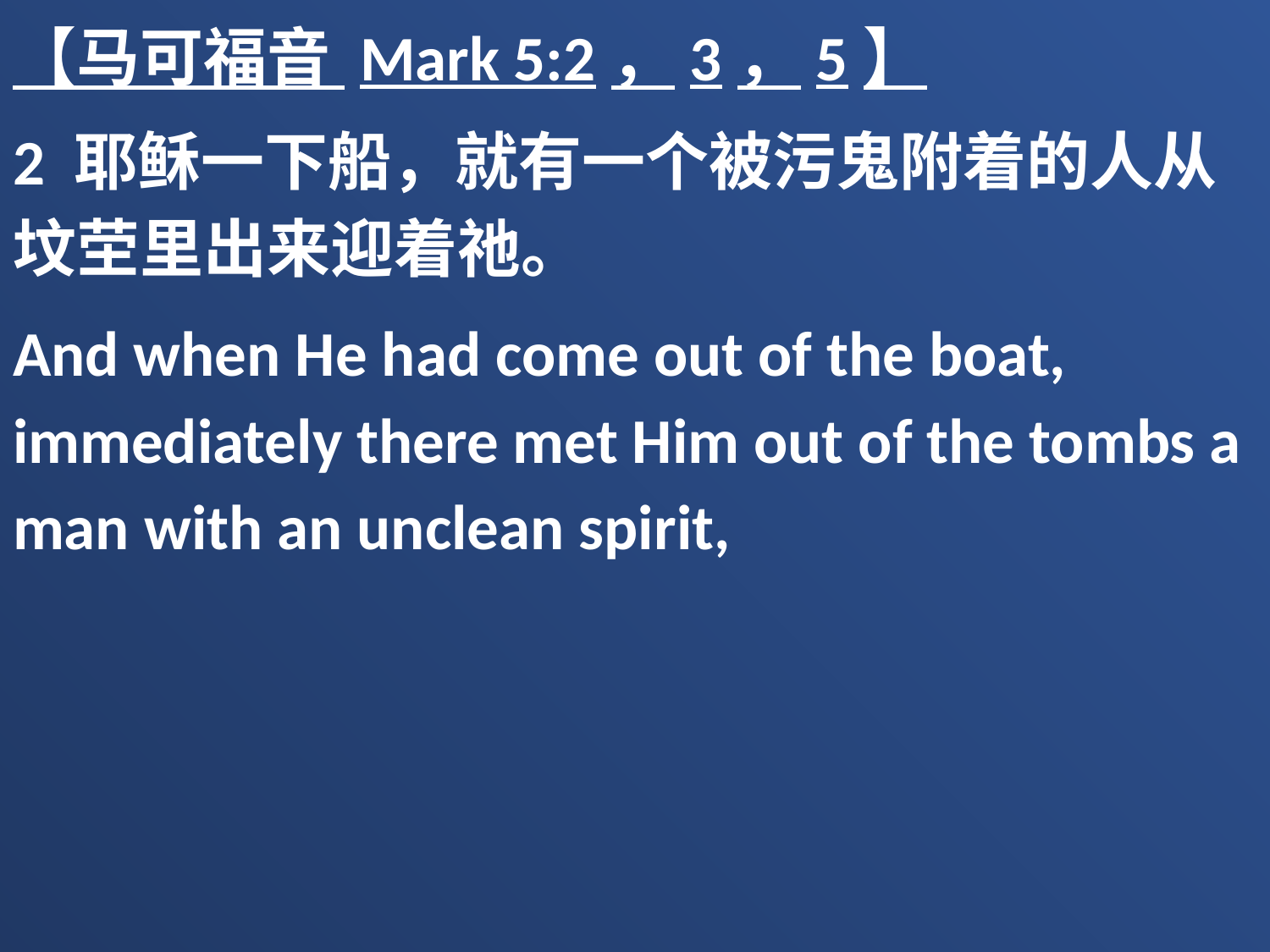

【马可福音 Mark 5:2，3，5】
2 耶稣一下船，就有一个被污鬼附着的人从坟茔里出来迎着祂。
And when He had come out of the boat, immediately there met Him out of the tombs a man with an unclean spirit,